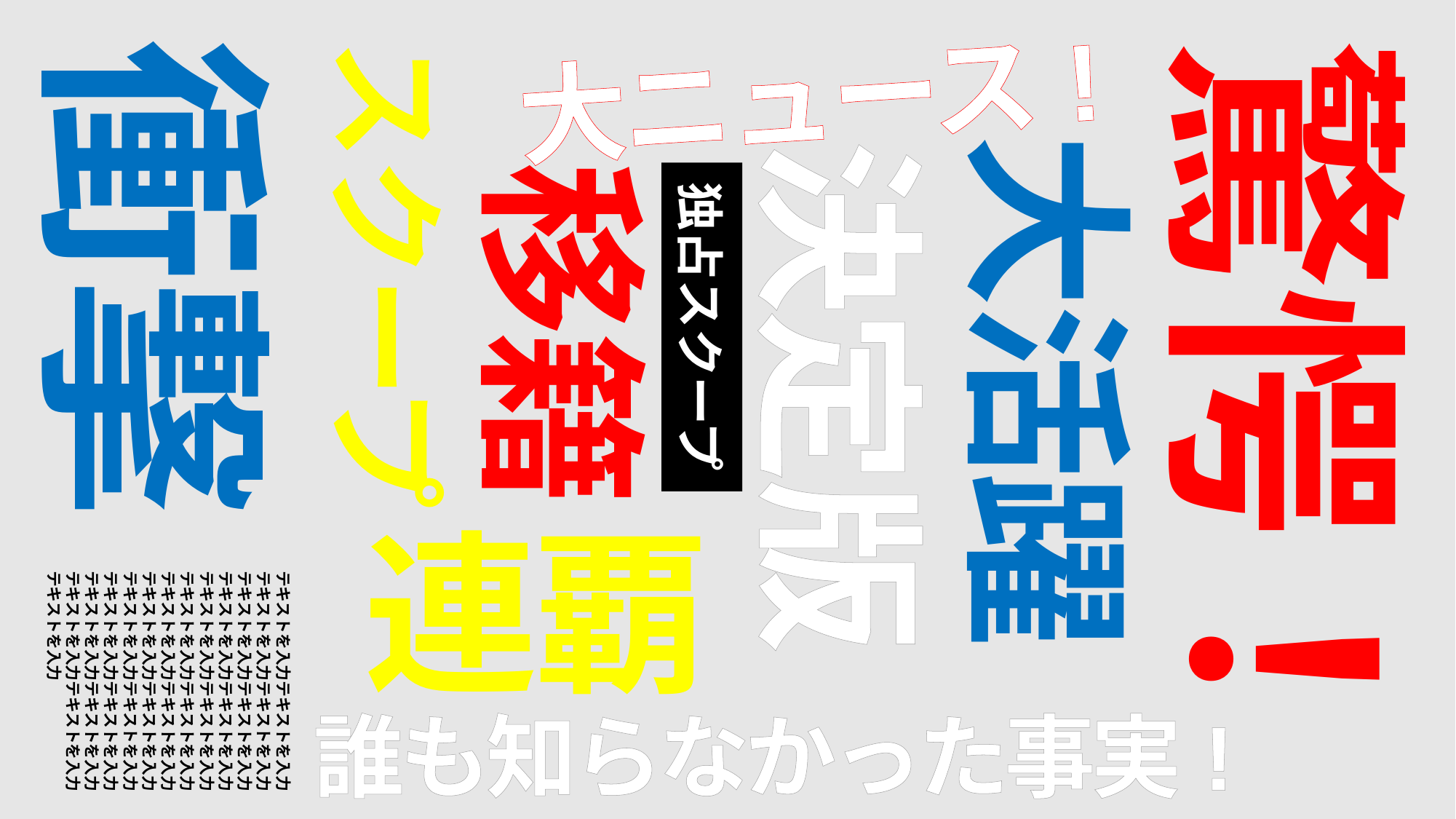

大ニュース!
スクープ
衝撃
驚愕！
大活躍
決定版
移籍
独占スクープ
連覇
テキストを入力テキストを入力
テキストを入力テキストを入力
テキストを入力テキストを入力
テキストを入力テキストを入力
テキストを入力テキストを入力
テキストを入力テキストを入力
テキストを入力テキストを入力
テキストを入力テキストを入力
テキストを入力テキストを入力
テキストを入力テキストを入力
テキストを入力テキストを入力
テキストを入力テキストを入力
テキストを入力

誰も知らなかった事実!